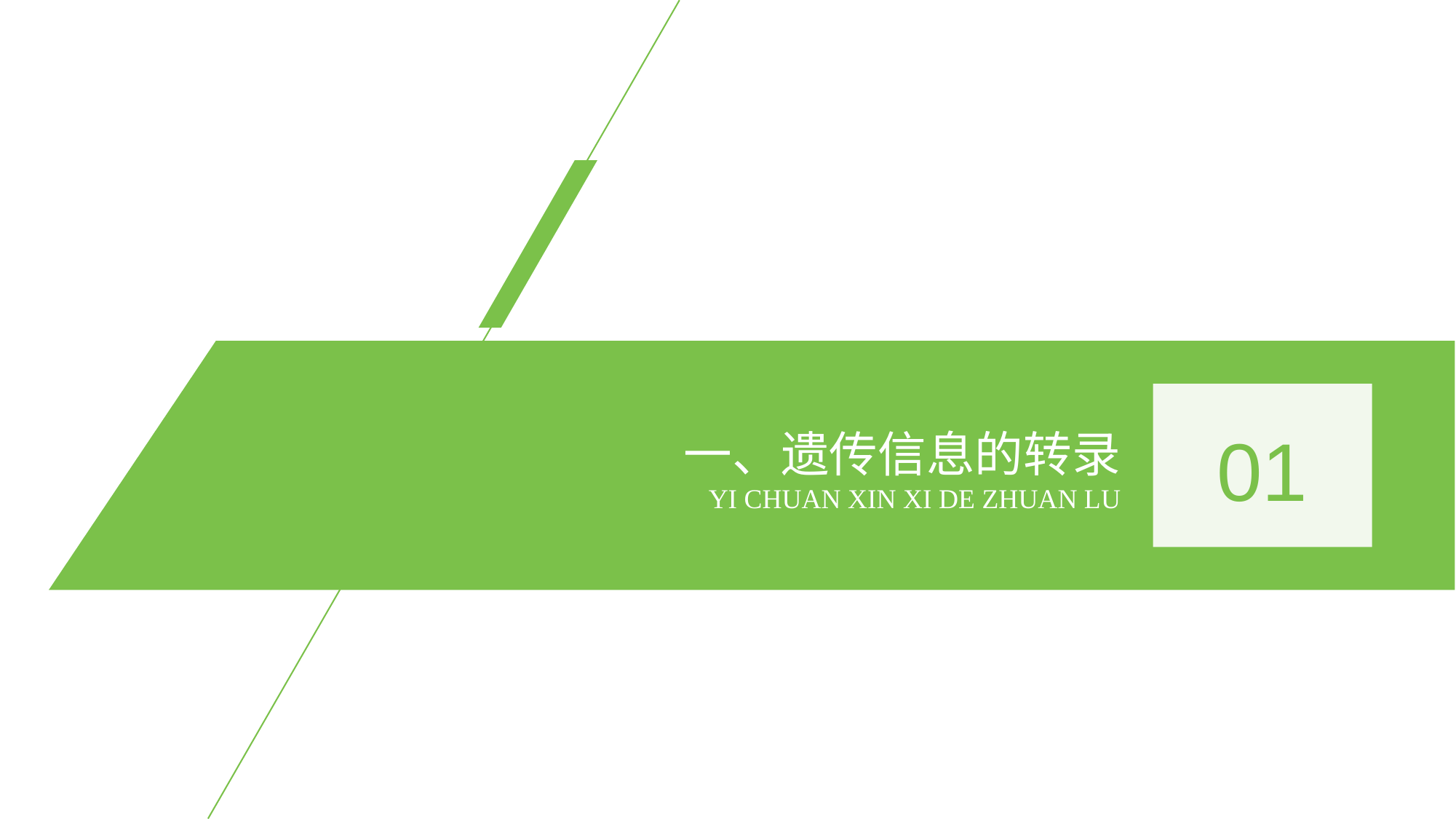

01
一、遗传信息的转录
YI CHUAN XIN XI DE ZHUAN LU